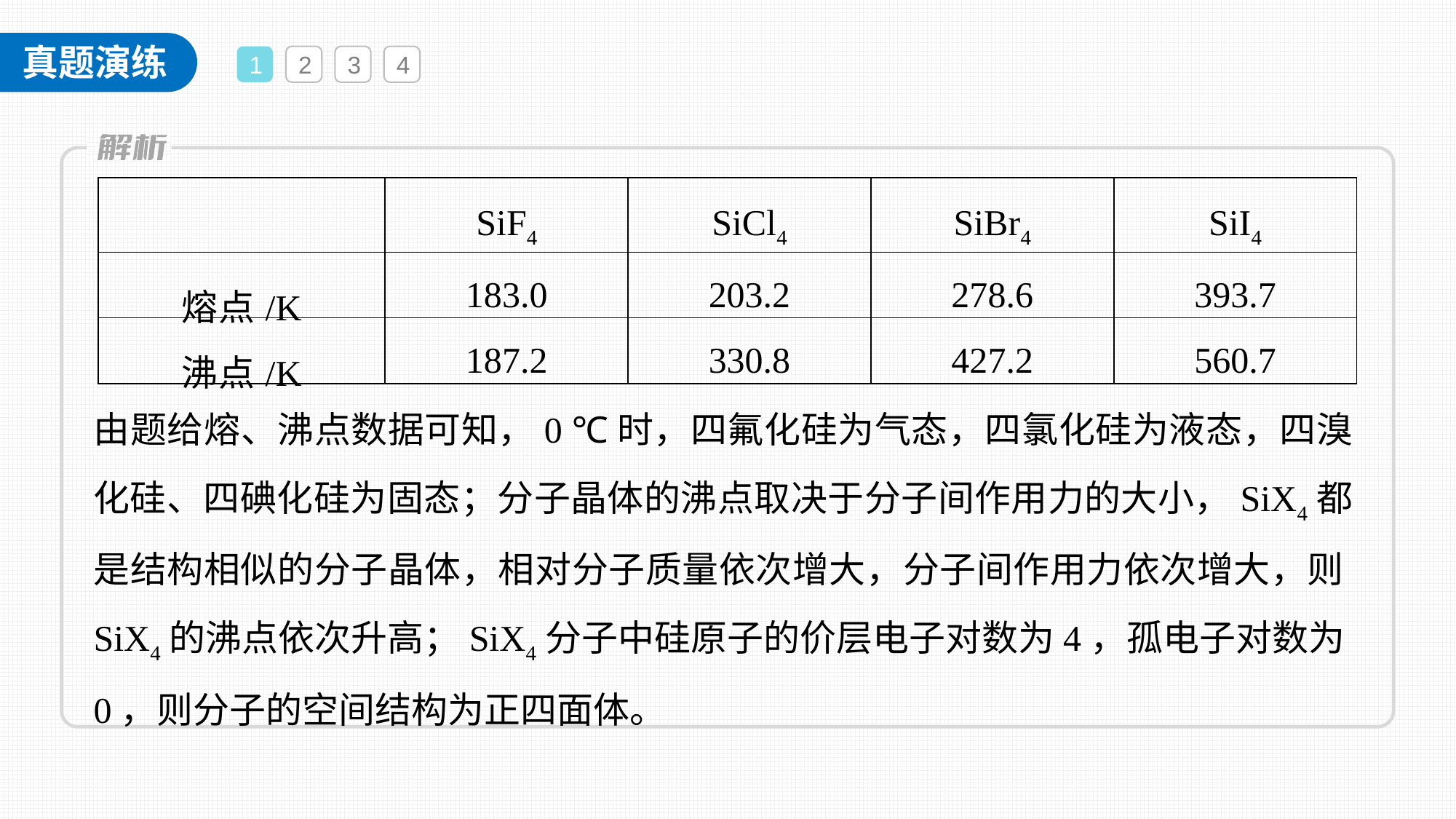

1
2
3
4

由题给熔、沸点数据可知，0 ℃时，四氟化硅为气态，四氯化硅为液态，四溴化硅、四碘化硅为固态；分子晶体的沸点取决于分子间作用力的大小，SiX4都是结构相似的分子晶体，相对分子质量依次增大，分子间作用力依次增大，则SiX4的沸点依次升高；SiX4分子中硅原子的价层电子对数为4，孤电子对数为0，则分子的空间结构为正四面体。
|  | SiF4 | SiCl4 | SiBr4 | SiI4 |
| --- | --- | --- | --- | --- |
| 熔点/K | 183.0 | 203.2 | 278.6 | 393.7 |
| 沸点/K | 187.2 | 330.8 | 427.2 | 560.7 |